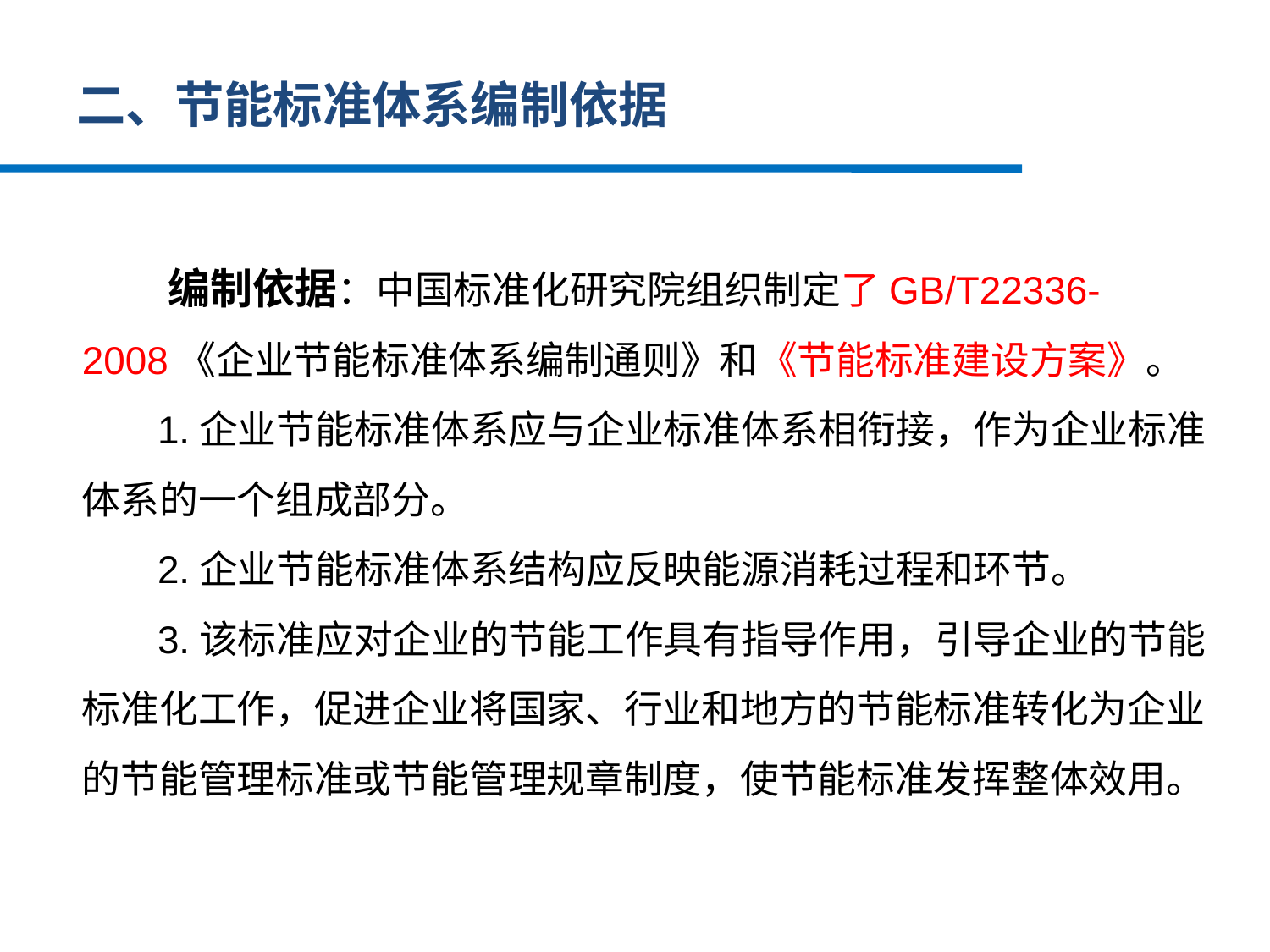

# 二、节能标准体系编制依据
        编制依据：中国标准化研究院组织制定了GB/T22336-2008《企业节能标准体系编制通则》和《节能标准建设方案》。
       1.企业节能标准体系应与企业标准体系相衔接，作为企业标准体系的一个组成部分。
       2.企业节能标准体系结构应反映能源消耗过程和环节。
       3.该标准应对企业的节能工作具有指导作用，引导企业的节能标准化工作，促进企业将国家、行业和地方的节能标准转化为企业的节能管理标准或节能管理规章制度，使节能标准发挥整体效用。